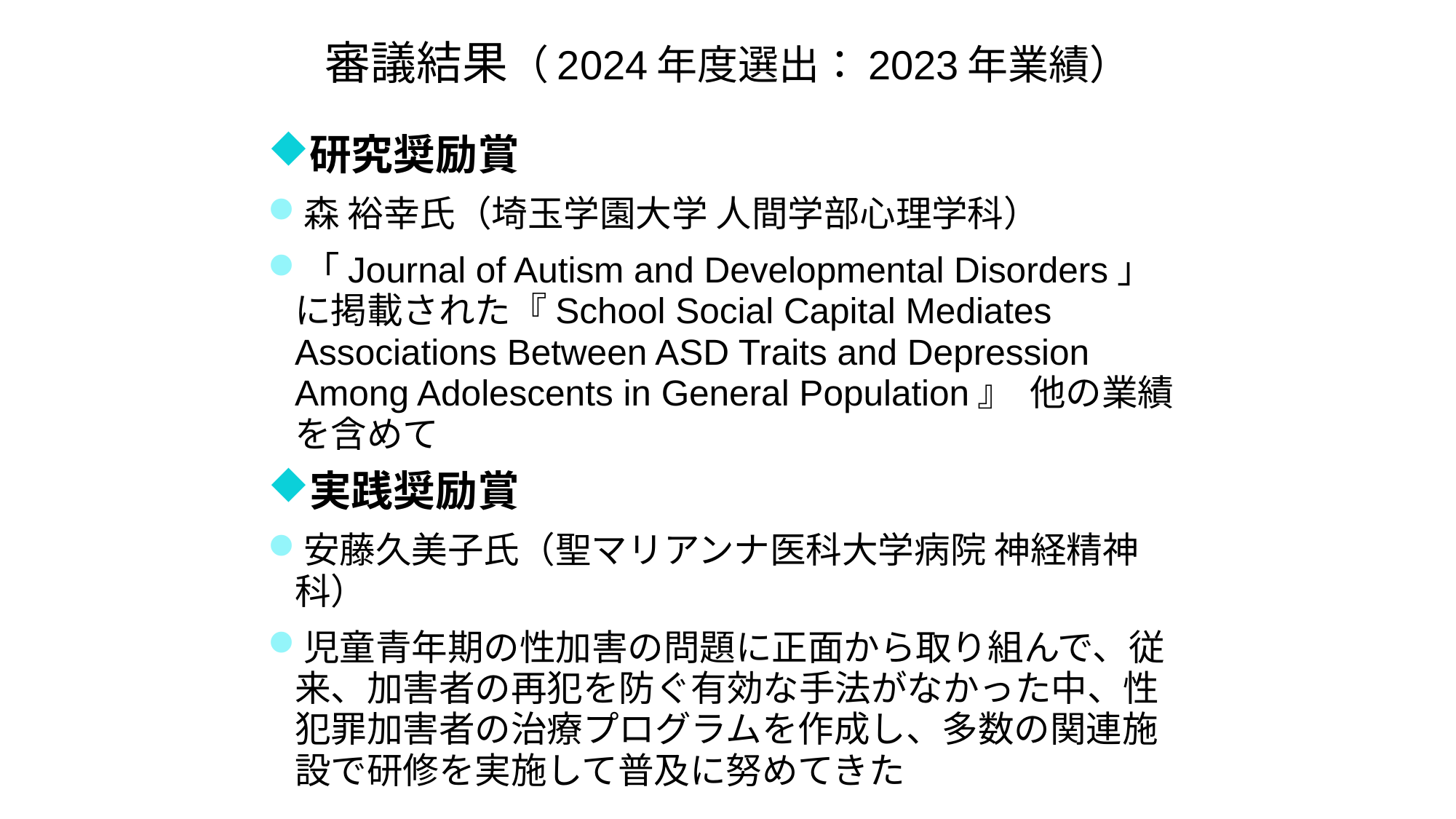

# 審議結果（2024年度選出：2023年業績）
研究奨励賞
森 裕幸氏（埼玉学園大学 人間学部心理学科）
「Journal of Autism and Developmental Disorders」に掲載された『School Social Capital Mediates Associations Between ASD Traits and Depression Among Adolescents in General Population』  他の業績を含めて
実践奨励賞
安藤久美子氏（聖マリアンナ医科大学病院 神経精神科）
児童青年期の性加害の問題に正面から取り組んで、従来、加害者の再犯を防ぐ有効な手法がなかった中、性犯罪加害者の治療プログラムを作成し、多数の関連施設で研修を実施して普及に努めてきた